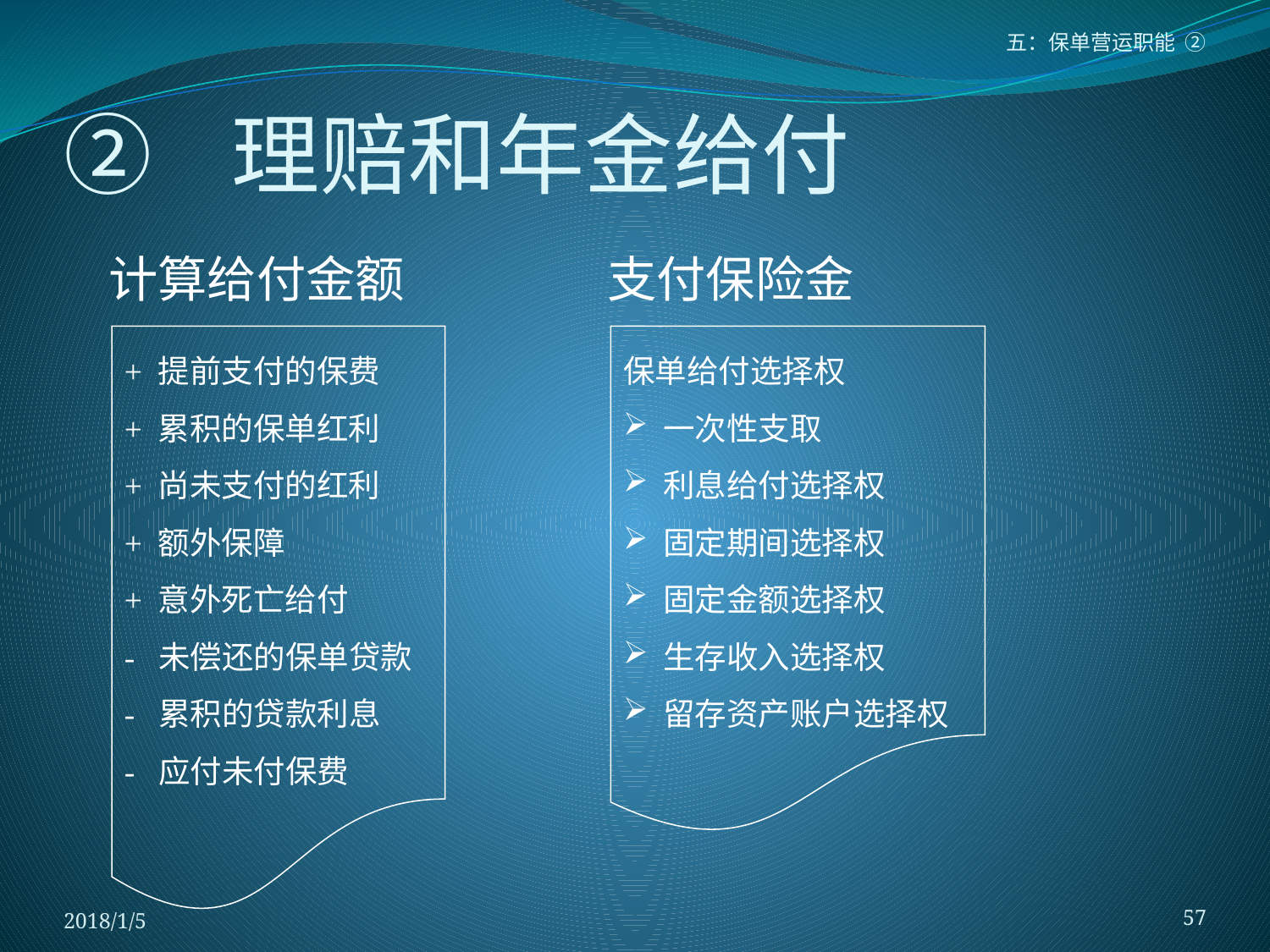

五：保单营运职能  ②
# ②   理赔和年金给付
计算给付金额
支付保险金
+ 提前支付的保费
+ 累积的保单红利
+ 尚未支付的红利
+ 额外保障
+ 意外死亡给付
-  未偿还的保单贷款
-  累积的贷款利息
-  应付未付保费
保单给付选择权
一次性支取
利息给付选择权
固定期间选择权
固定金额选择权
生存收入选择权
留存资产账户选择权
2018/1/5
57